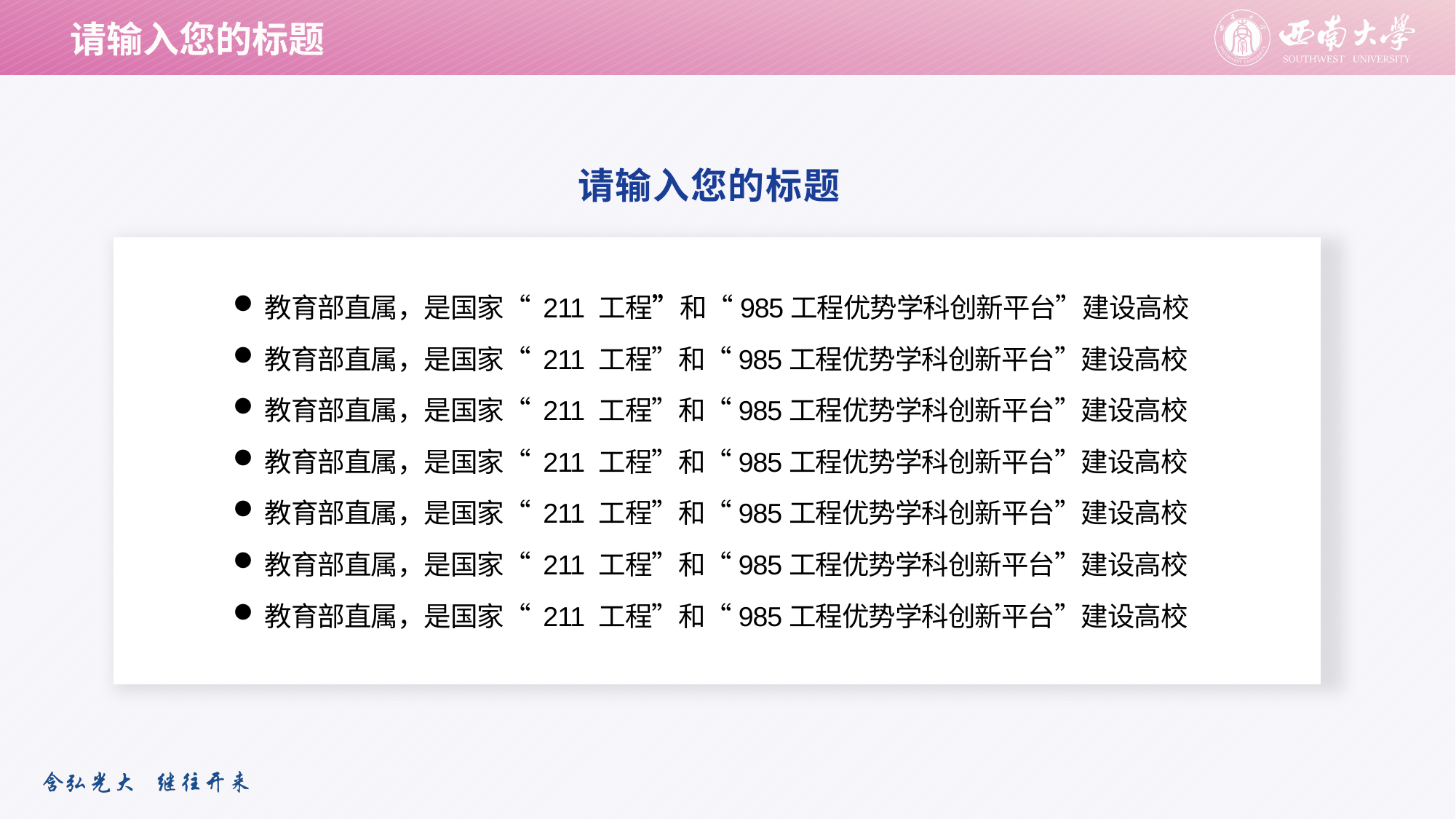

请输入您的标题
请输入您的标题

01
教育部直属，是国家“ 211 工程”和“985工程优势学科创新平台”建设高校
教育部直属，是国家“ 211 工程”和“985工程优势学科创新平台”建设高校
教育部直属，是国家“ 211 工程”和“985工程优势学科创新平台”建设高校
教育部直属，是国家“ 211 工程”和“985工程优势学科创新平台”建设高校
教育部直属，是国家“ 211 工程”和“985工程优势学科创新平台”建设高校
教育部直属，是国家“ 211 工程”和“985工程优势学科创新平台”建设高校
教育部直属，是国家“ 211 工程”和“985工程优势学科创新平台”建设高校

02